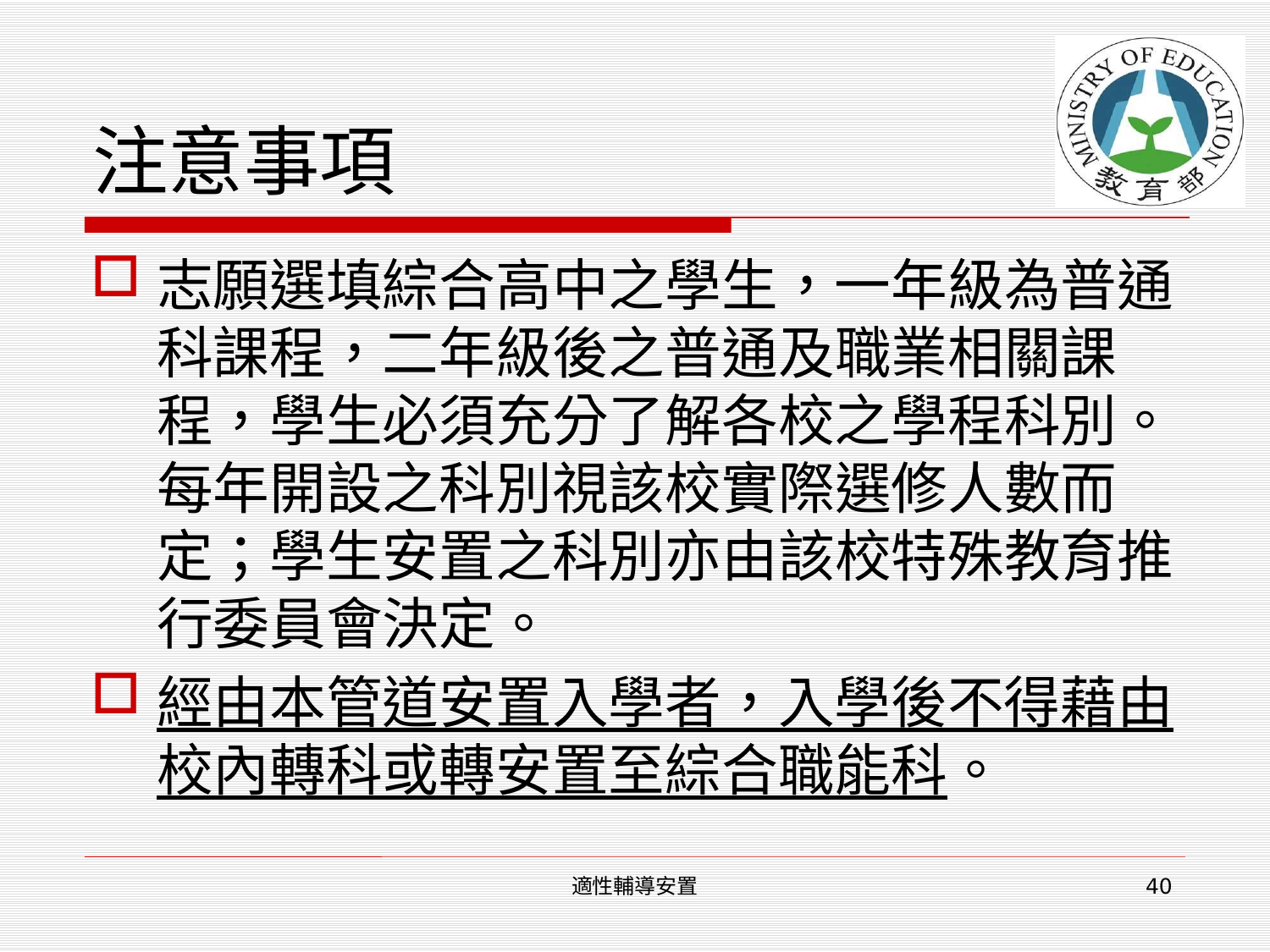

注意事項
志願選填綜合高中之學生，一年級為普通科課程，二年級後之普通及職業相關課程，學生必須充分了解各校之學程科別。每年開設之科別視該校實際選修人數而定；學生安置之科別亦由該校特殊教育推行委員會決定。
經由本管道安置入學者，入學後不得藉由校內轉科或轉安置至綜合職能科。
適性輔導安置
40